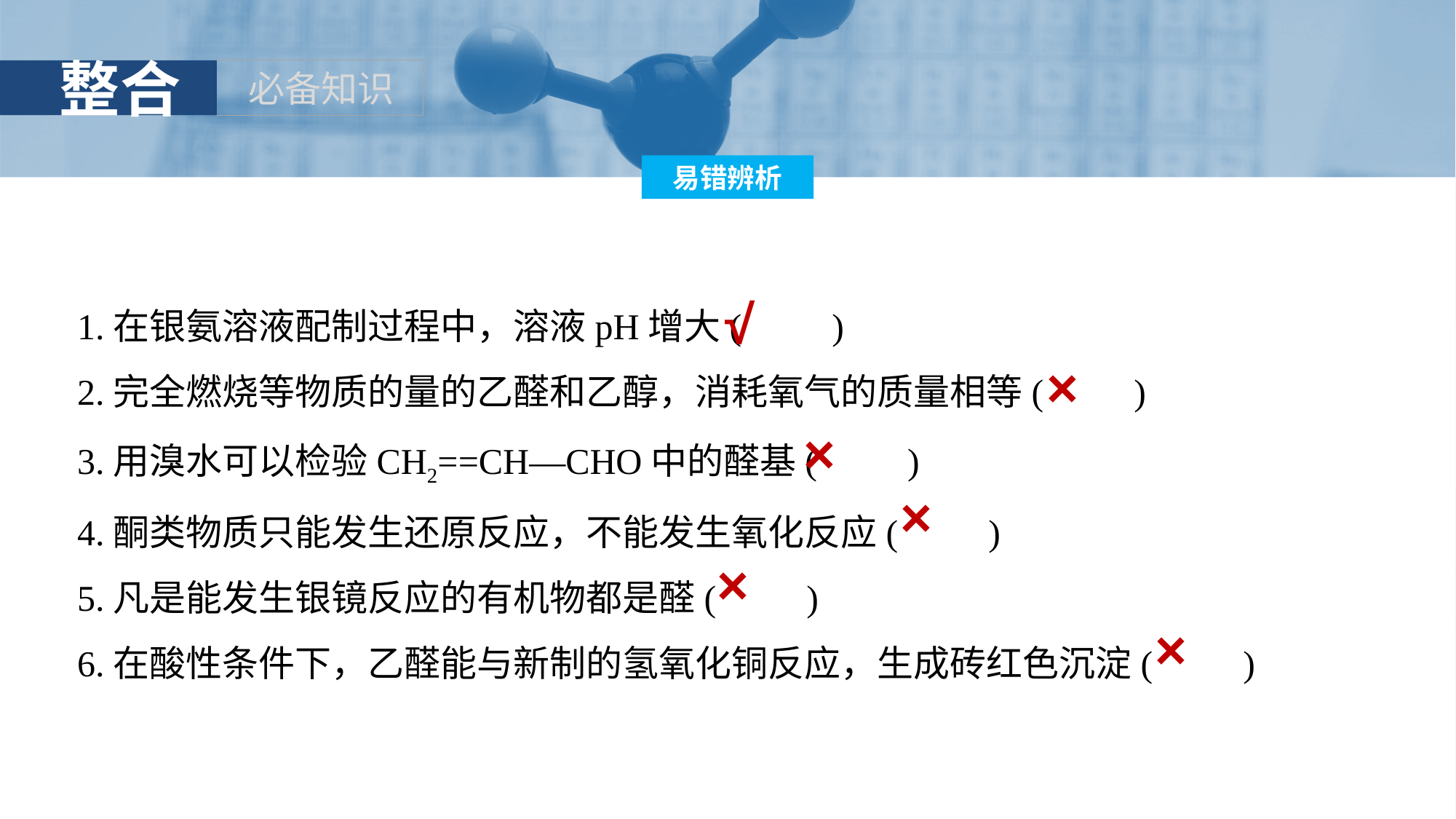

1.在银氨溶液配制过程中，溶液pH增大(　　)
2.完全燃烧等物质的量的乙醛和乙醇，消耗氧气的质量相等(　　)
3.用溴水可以检验CH2==CH—CHO中的醛基(　　)
4.酮类物质只能发生还原反应，不能发生氧化反应(　　)
5.凡是能发生银镜反应的有机物都是醛(　　)
6.在酸性条件下，乙醛能与新制的氢氧化铜反应，生成砖红色沉淀(　　)
√
×
×
×
×
×